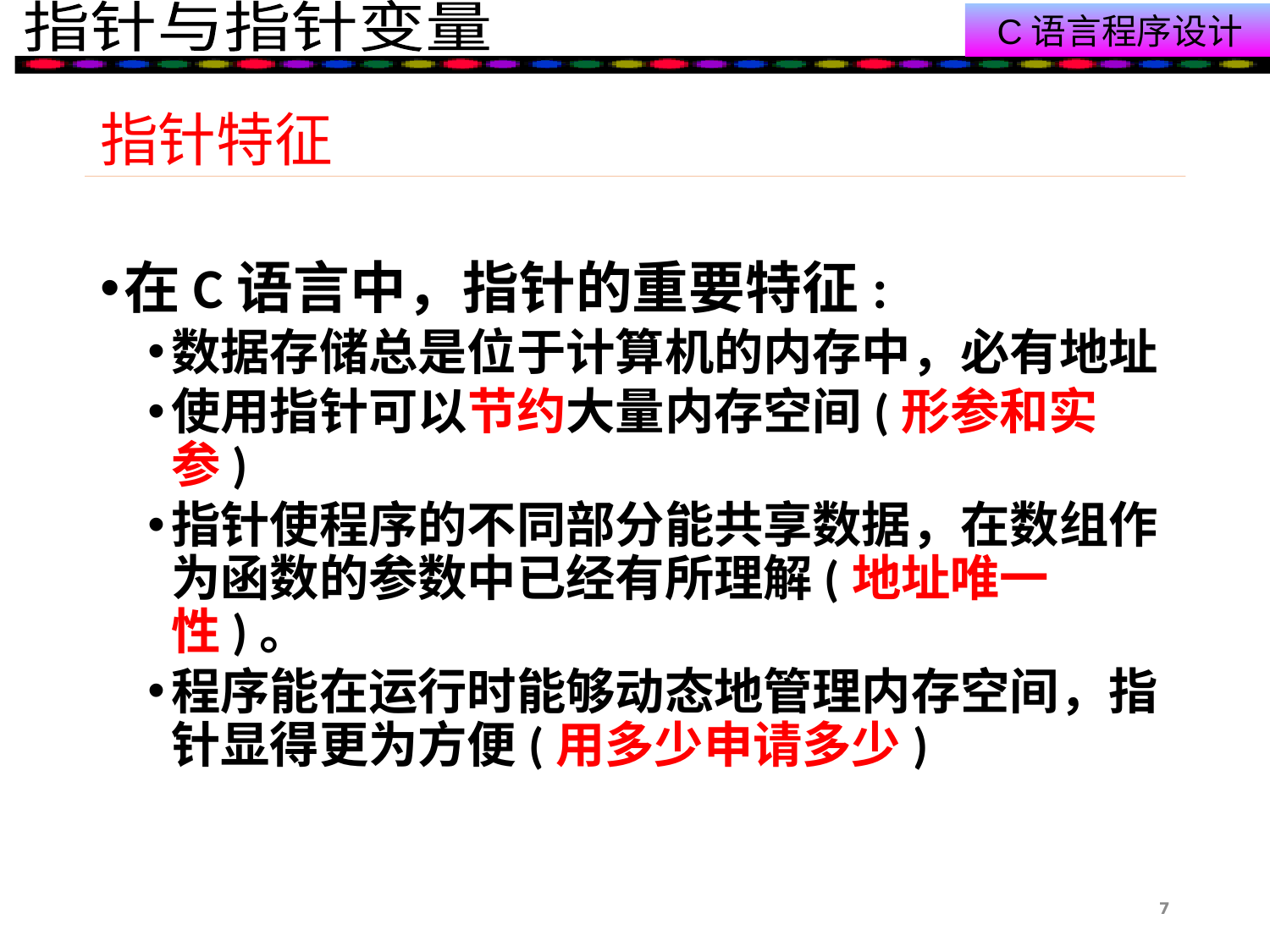

# 指针特征
在C语言中，指针的重要特征:
数据存储总是位于计算机的内存中，必有地址
使用指针可以节约大量内存空间(形参和实参)
指针使程序的不同部分能共享数据，在数组作为函数的参数中已经有所理解(地址唯一性)。
程序能在运行时能够动态地管理内存空间，指针显得更为方便(用多少申请多少)
7